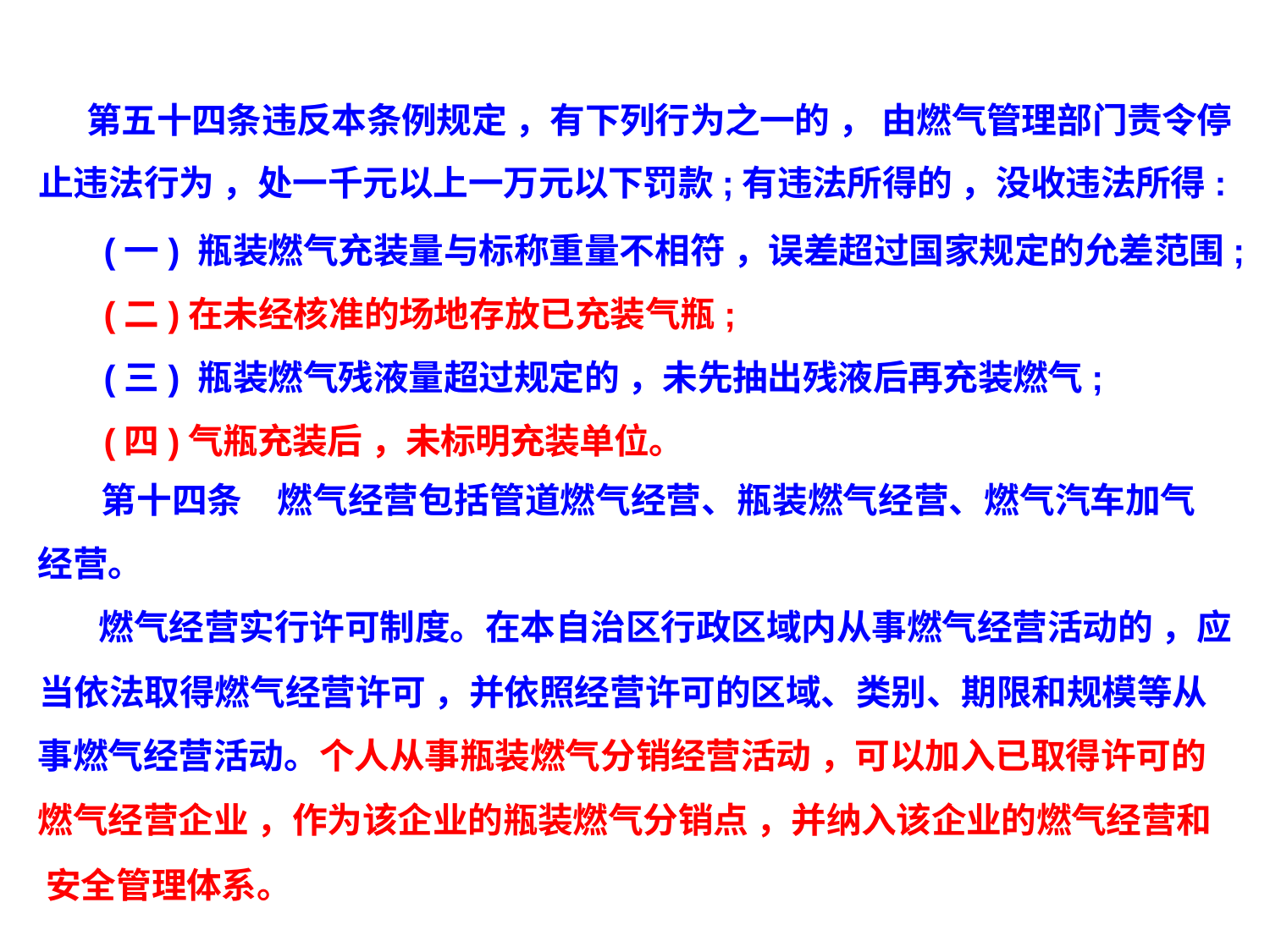

第五十四条违反本条例规定 ，有下列行为之一的 ， 由燃气管理部门责令停
止违法行为 ，处一千元以上一万元以下罚款;有违法所得的 ，没收违法所得:
(一) 瓶装燃气充装量与标称重量不相符 ，误差超过国家规定的允差范围;
(二)在未经核准的场地存放已充装气瓶;
(三) 瓶装燃气残液量超过规定的 ，未先抽出残液后再充装燃气;
(四)气瓶充装后 ，未标明充装单位。
第十四条   燃气经营包括管道燃气经营、瓶装燃气经营、燃气汽车加气
经营。
燃气经营实行许可制度。在本自治区行政区域内从事燃气经营活动的 ，应
当依法取得燃气经营许可 ，并依照经营许可的区域、类别、期限和规模等从    事燃气经营活动。个人从事瓶装燃气分销经营活动 ，可以加入已取得许可的    燃气经营企业 ，作为该企业的瓶装燃气分销点 ，并纳入该企业的燃气经营和    安全管理体系。